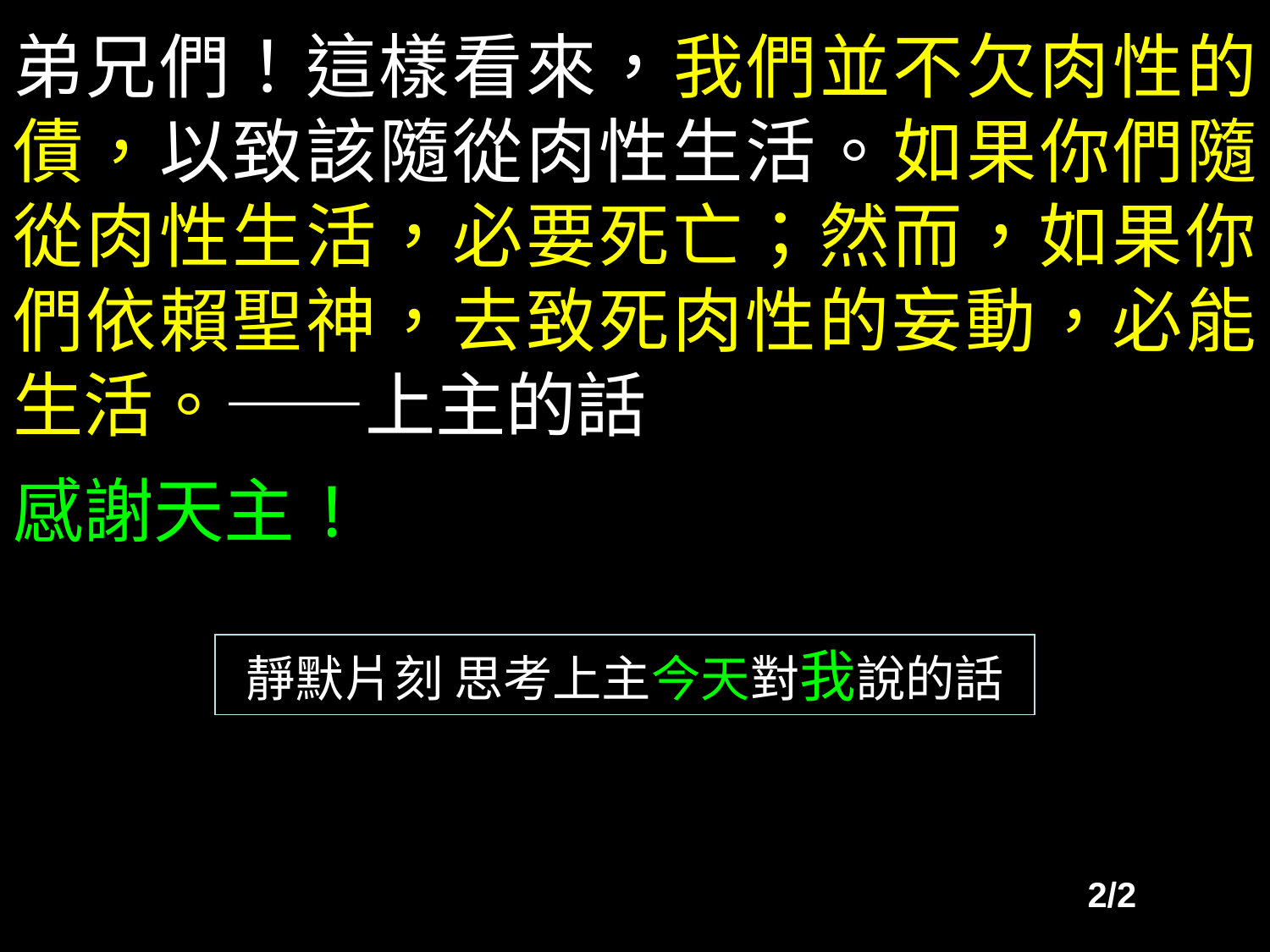

弟兄們！這樣看來，我們並不欠肉性的債，以致該隨從肉性生活。如果你們隨從肉性生活，必要死亡；然而，如果你們依賴聖神，去致死肉性的妄動，必能生活。——上主的話
感謝天主!
靜默片刻 思考上主今天對我說的話
2/2